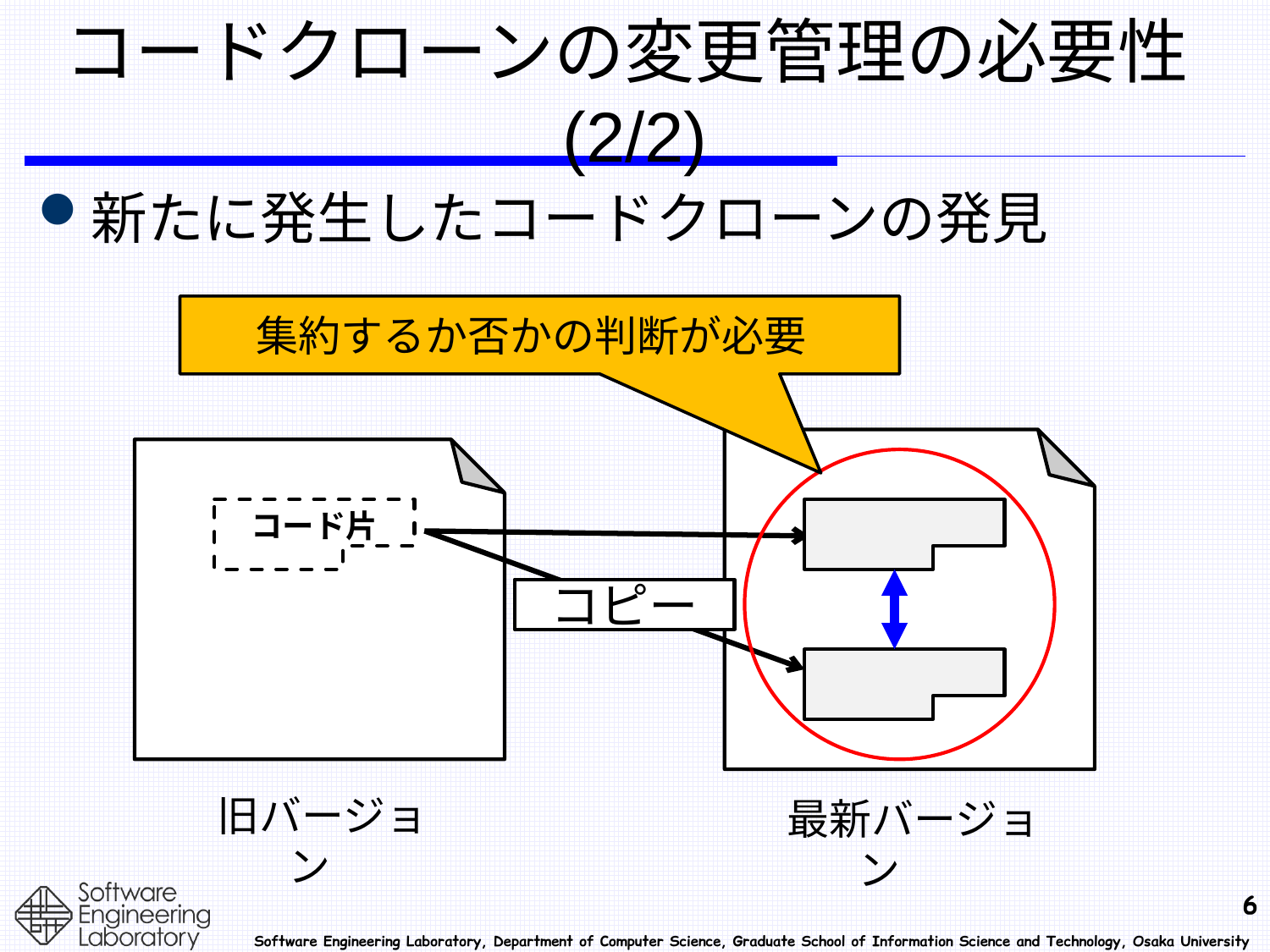

# コードクローンの変更管理の必要性(2/2)
新たに発生したコードクローンの発見
集約するか否かの判断が必要

コード片

コピー

旧バージョン
最新バージョン